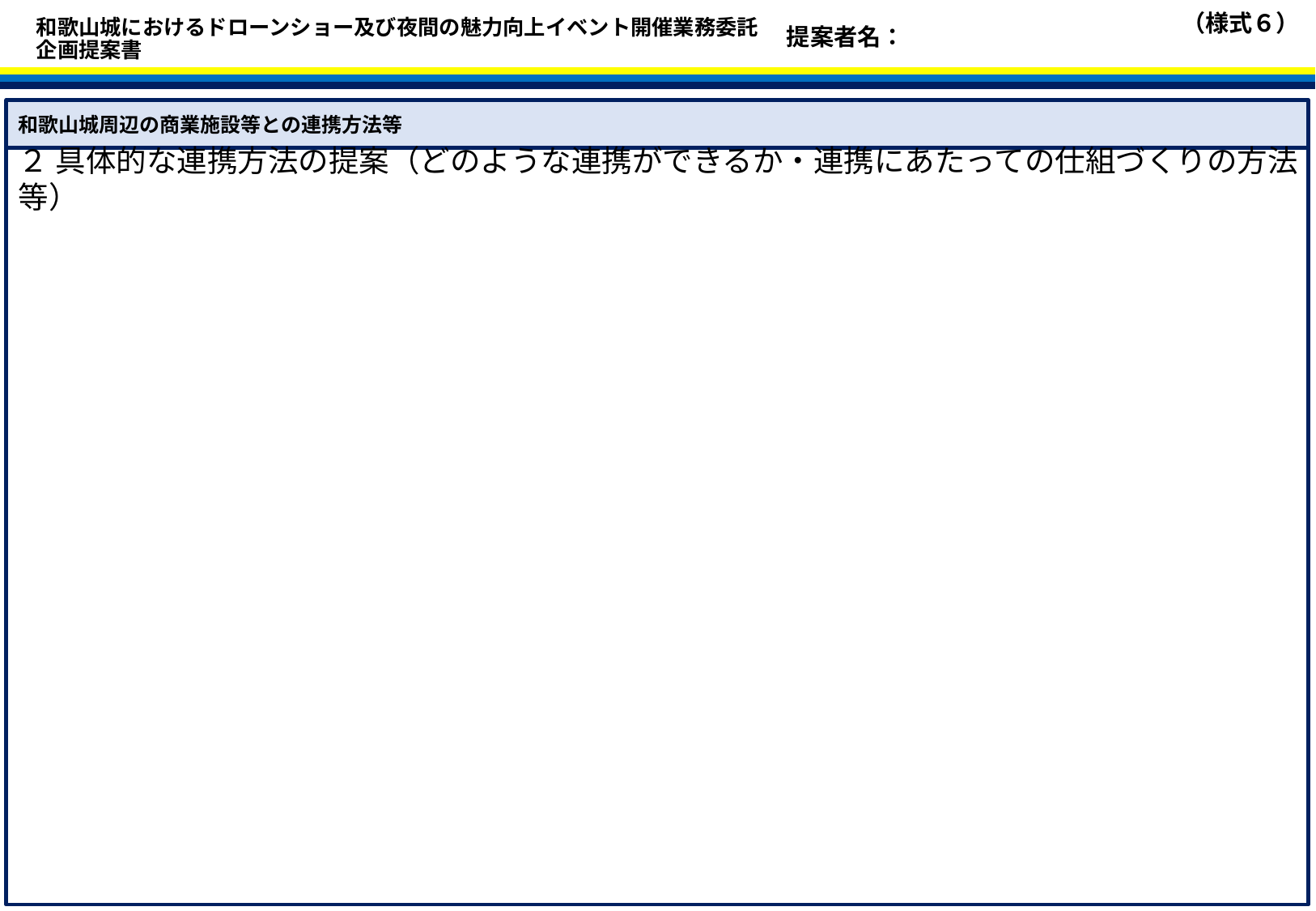

（様式６）
提案者名：
和歌山城におけるドローンショー及び夜間の魅力向上イベント開催業務委託
企画提案書
和歌山城周辺の商業施設等との連携方法等

２ 具体的な連携方法の提案（どのような連携ができるか・連携にあたっての仕組づくりの方法 等）